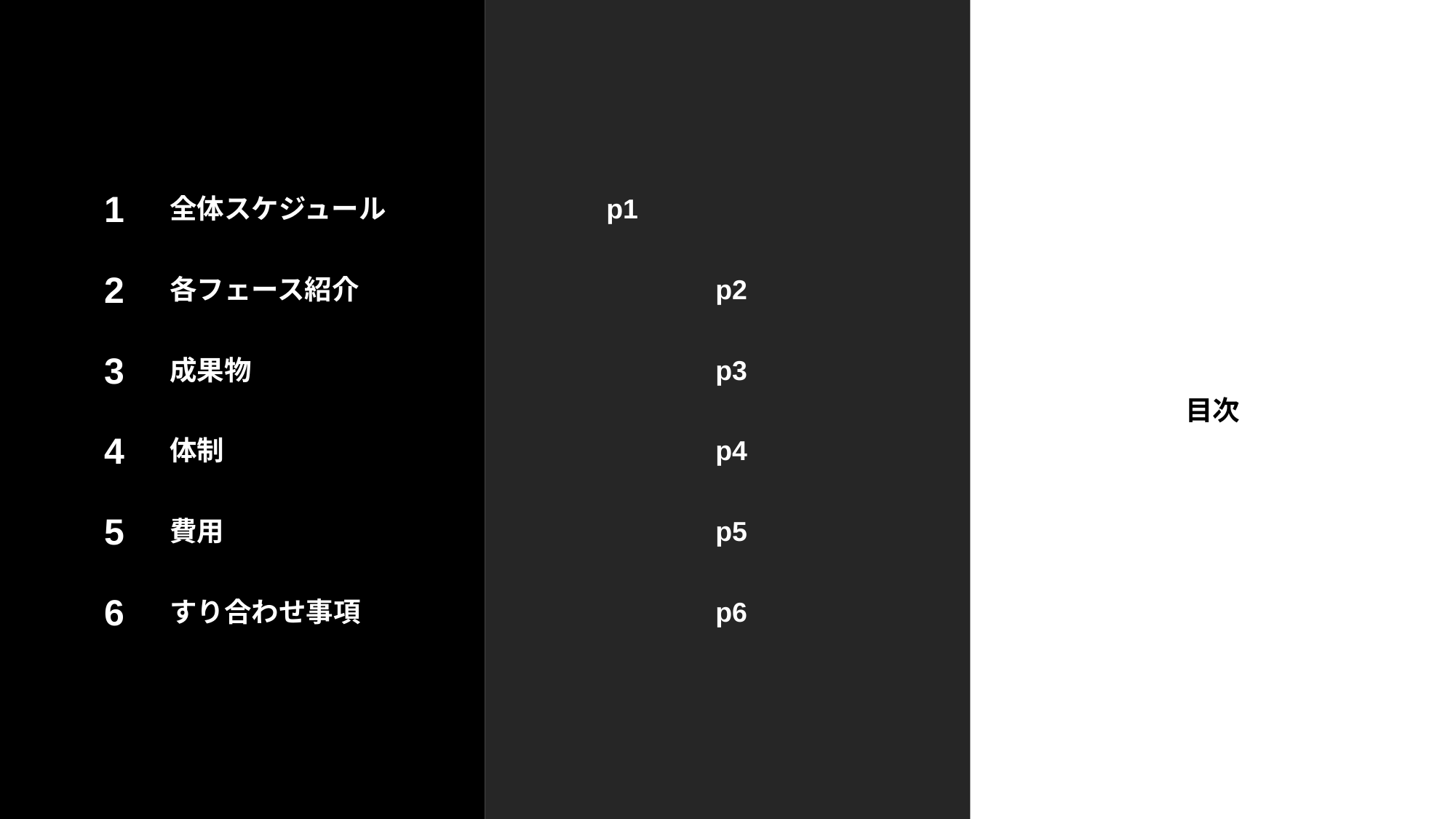

1
全体スケジュール			p1
2
各フェース紹介				p2
3
成果物					p3
4
体制					p4
5
費用					p5
6
すり合わせ事項				p6
目次